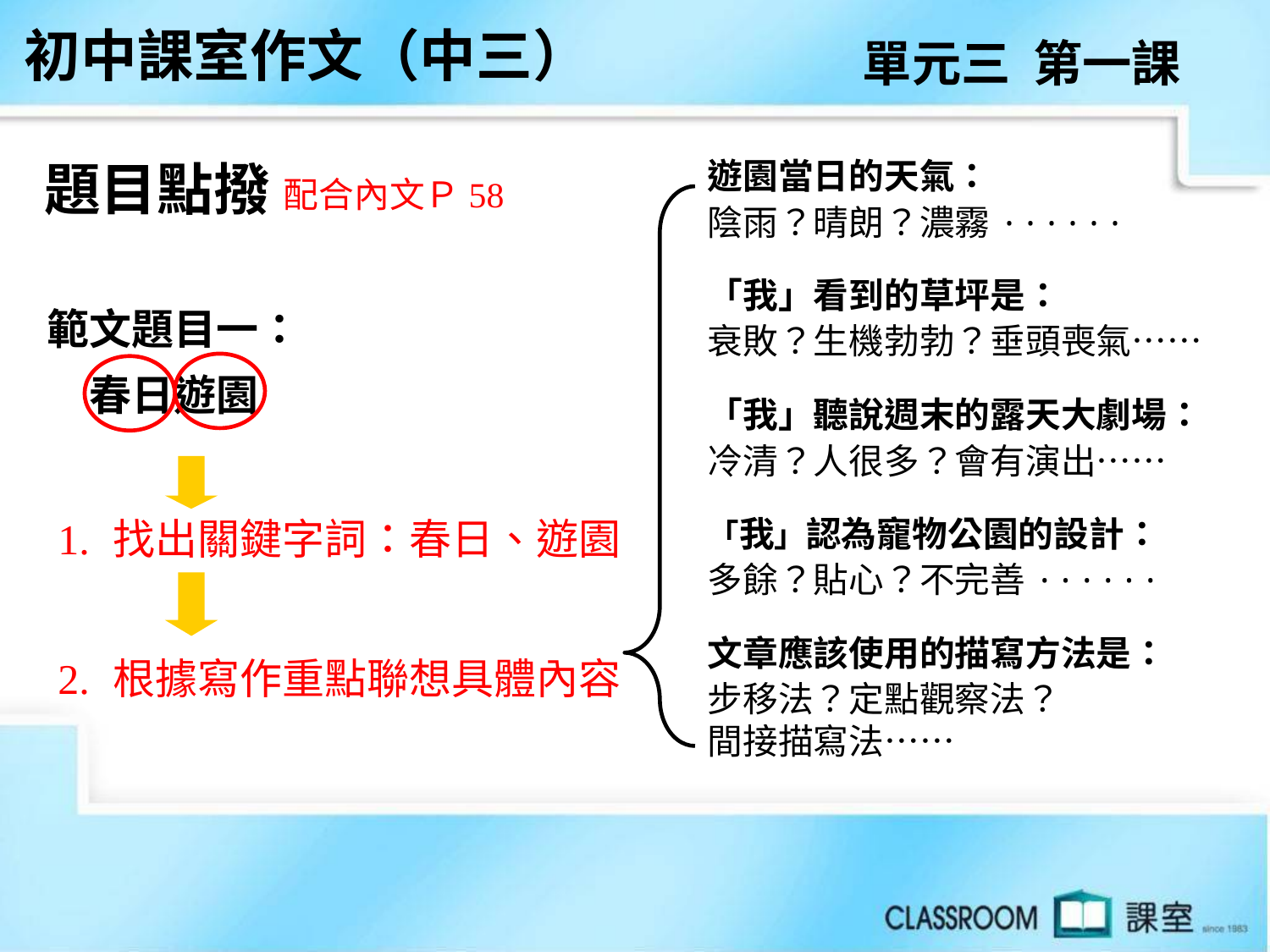

初中課室作文（中三）
單元三  第一課
題目點撥
遊園當日的天氣：
陰雨？晴朗？濃霧······

「我」看到的草坪是：
衰敗？生機勃勃？垂頭喪氣……

「我」聽說週末的露天大劇場：
冷清？人很多？會有演出……

「我」認為寵物公園的設計：
多餘？貼心？不完善······

文章應該使用的描寫方法是：
步移法？定點觀察法？
間接描寫法……
配合內文Ｐ58

範文題目一：
　春日遊園

1. 找出關鍵字詞：春日、遊園

2. 根據寫作重點聯想具體內容